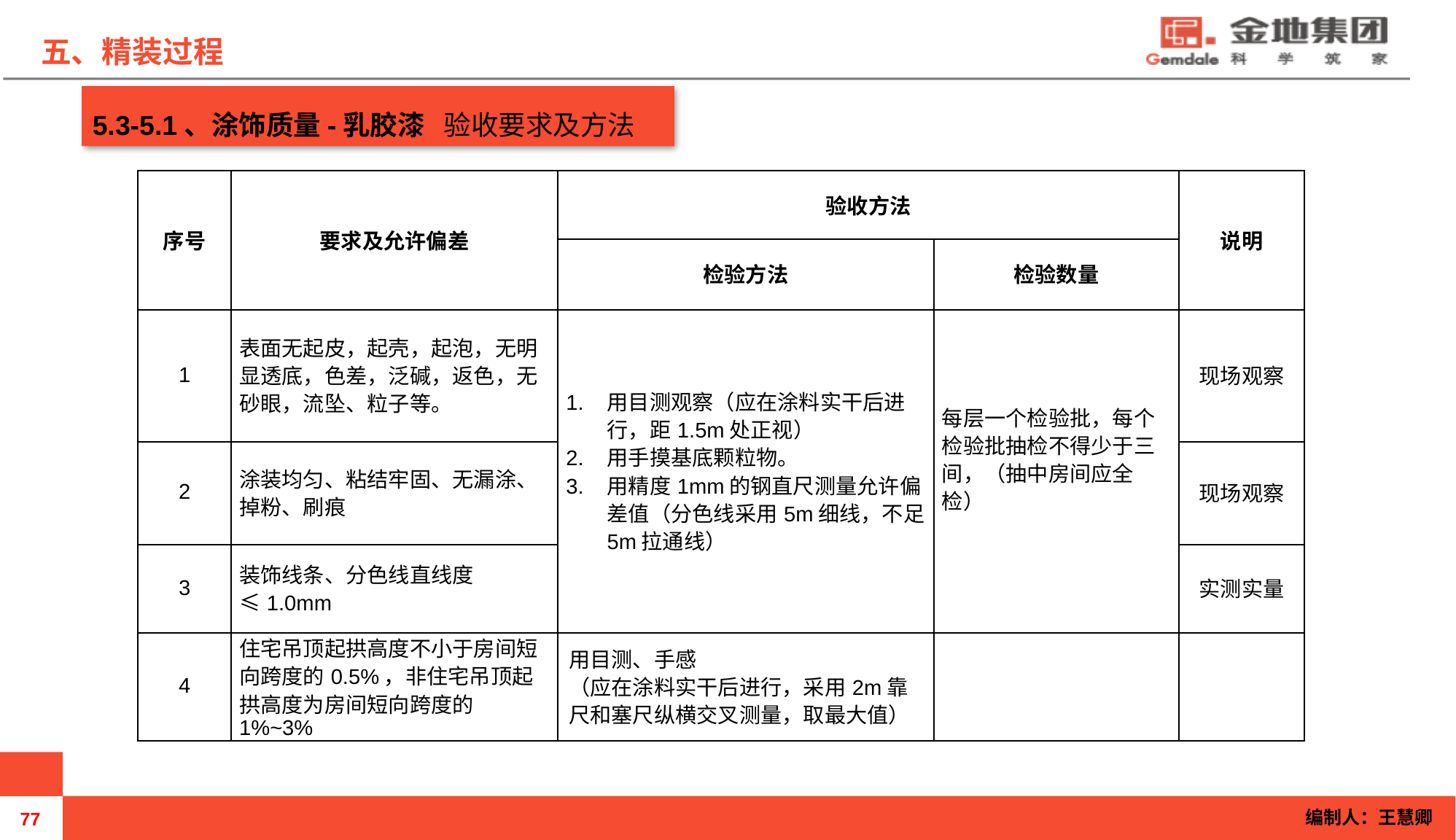

五、精装过程
5.3-5.1、涂饰质量-乳胶漆   验收要求及方法
| 序号 | 要求及允许偏差 | 验收方法 |  | 说明 |
| --- | --- | --- | --- | --- |
|  |  | 检验方法 | 检验数量 |  |
| 1 | 表面无起皮，起壳，起泡，无明显透底，色差，泛碱，返色，无砂眼，流坠、粒子等。 | 用目测观察（应在涂料实干后进行，距1.5m处正视） 用手摸基底颗粒物。 用精度1mm的钢直尺测量允许偏差值（分色线采用5m细线，不足5m拉通线） | 每层一个检验批，每个检验批抽检不得少于三间，（抽中房间应全检） | 现场观察 |
| 2 | 涂装均匀、粘结牢固、无漏涂、掉粉、刷痕 |  |  | 现场观察 |
|  |  |  |  | 实测实量 |
| 3 | 装饰线条、分色线直线度≤1.0mm |  |  |  |
| 4 | 住宅吊顶起拱高度不小于房间短向跨度的0.5%，非住宅吊顶起拱高度为房间短向跨度的1%~3% | 用目测、手感 （应在涂料实干后进行，采用2m靠尺和塞尺纵横交叉测量，取最大值） |  |  |
编制人：王慧卿